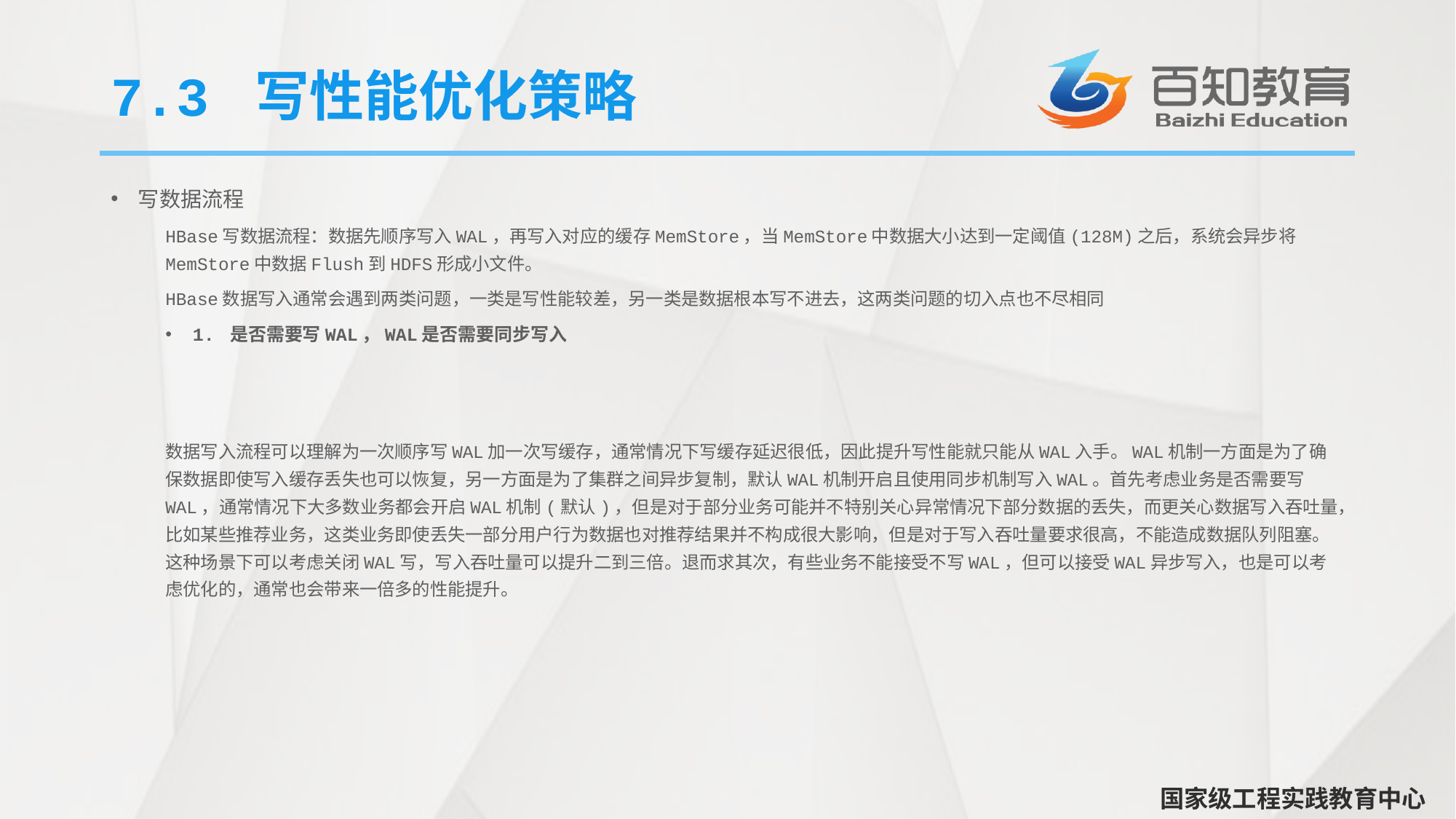

# 7.3 写性能优化策略
写数据流程
HBase写数据流程：数据先顺序写入WAL，再写入对应的缓存MemStore，当MemStore中数据大小达到一定阈值(128M)之后，系统会异步将MemStore中数据Flush到HDFS形成小文件。
HBase数据写入通常会遇到两类问题，一类是写性能较差，另一类是数据根本写不进去，这两类问题的切入点也不尽相同
1. 是否需要写WAL，WAL是否需要同步写入

数据写入流程可以理解为一次顺序写WAL加一次写缓存，通常情况下写缓存延迟很低，因此提升写性能就只能从WAL入手。WAL机制一方面是为了确保数据即使写入缓存丢失也可以恢复，另一方面是为了集群之间异步复制，默认WAL机制开启且使用同步机制写入WAL。首先考虑业务是否需要写WAL，通常情况下大多数业务都会开启WAL机制(默认)，但是对于部分业务可能并不特别关心异常情况下部分数据的丢失，而更关心数据写入吞吐量，比如某些推荐业务，这类业务即使丢失一部分用户行为数据也对推荐结果并不构成很大影响，但是对于写入吞吐量要求很高，不能造成数据队列阻塞。这种场景下可以考虑关闭WAL写，写入吞吐量可以提升二到三倍。退而求其次，有些业务不能接受不写WAL，但可以接受WAL异步写入，也是可以考虑优化的，通常也会带来一倍多的性能提升。